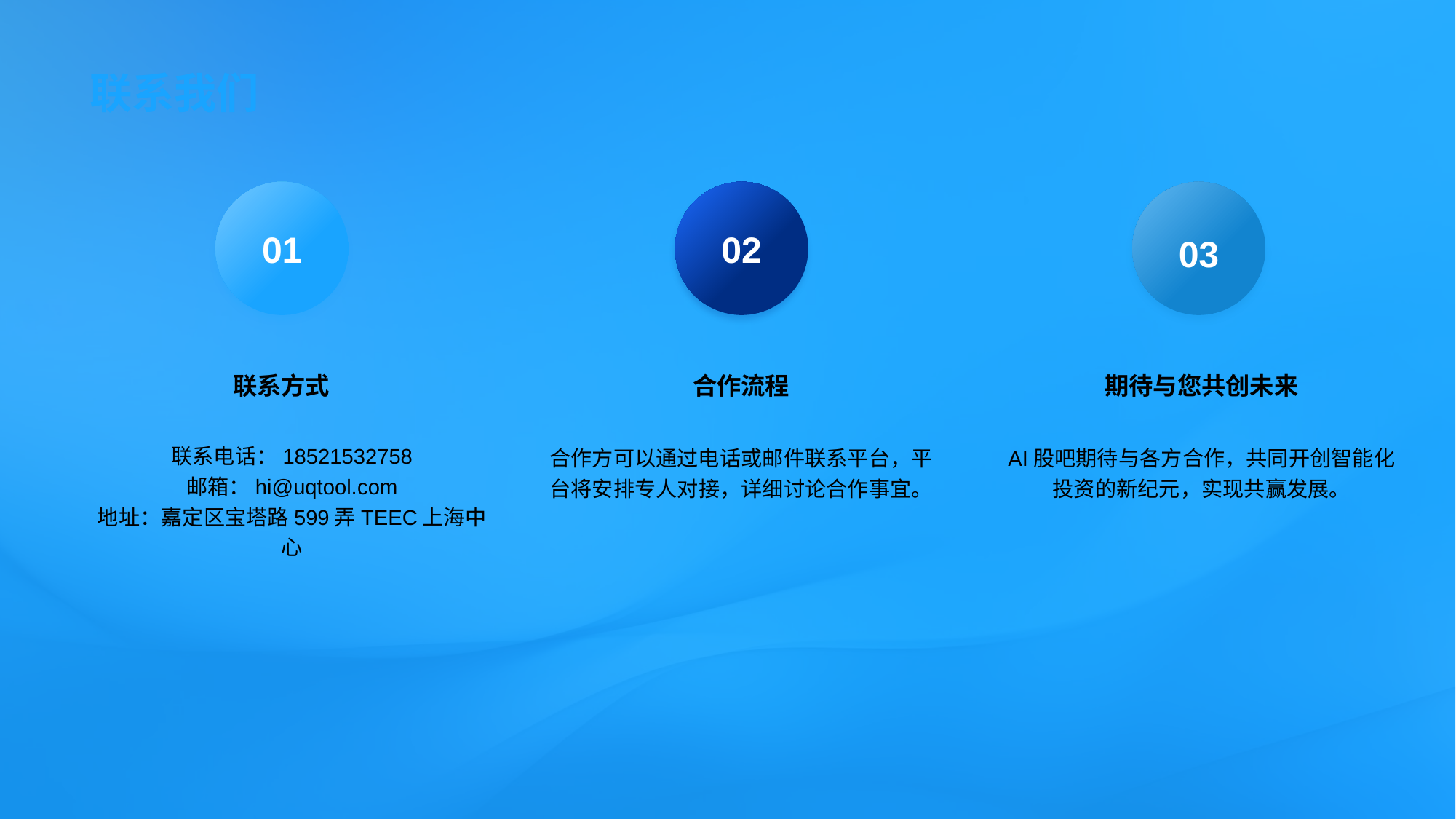

# 联系我们

01
02
03
联系方式
合作流程
期待与您共创未来
联系电话：18521532758
邮箱：hi@uqtool.com
地址：嘉定区宝塔路599弄TEEC上海中心
合作方可以通过电话或邮件联系平台，平台将安排专人对接，详细讨论合作事宜。
AI股吧期待与各方合作，共同开创智能化投资的新纪元，实现共赢发展。